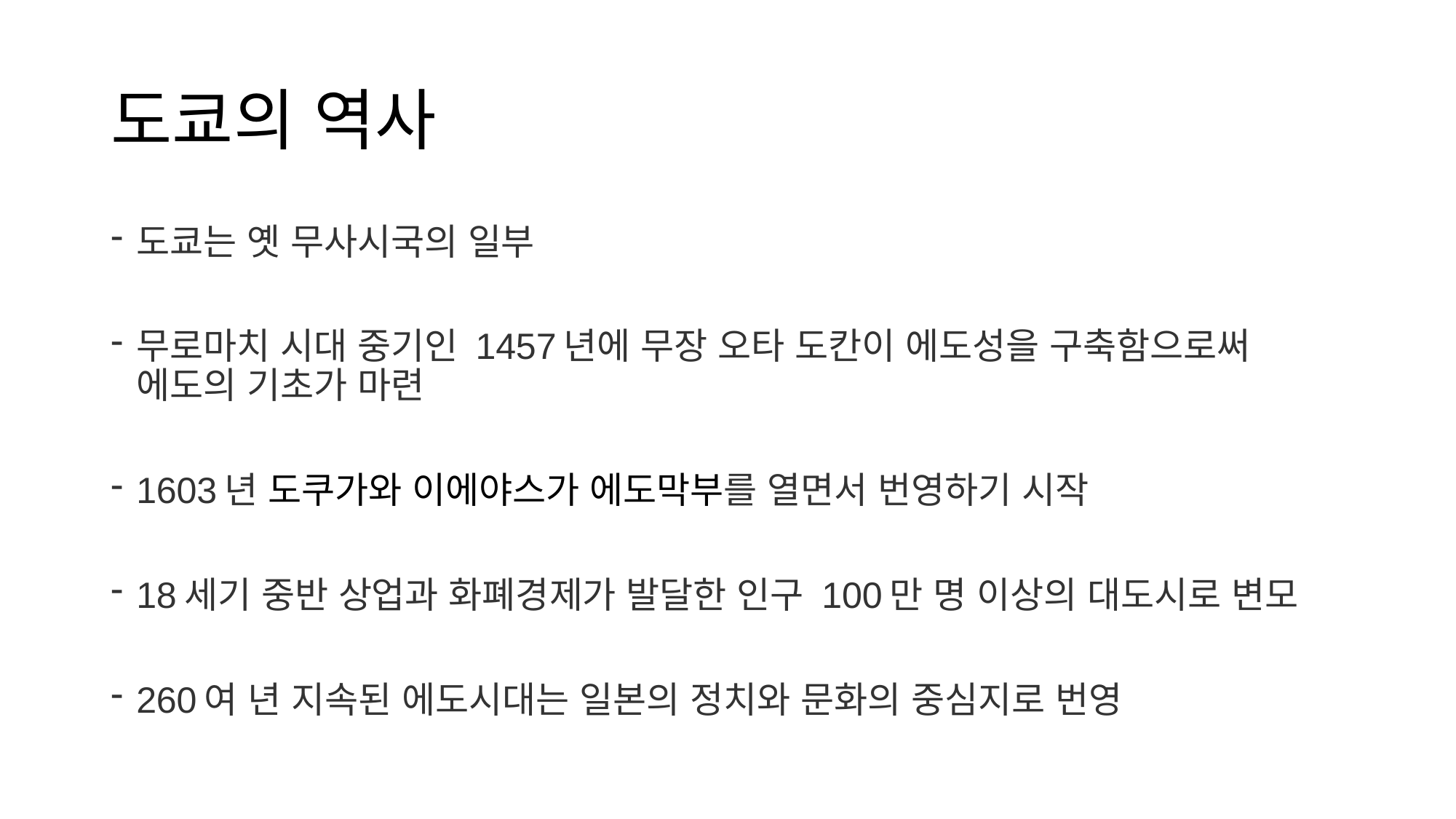

# 도쿄의 역사
도쿄는 옛 무사시국의 일부

무로마치 시대 중기인 1457년에 무장 오타 도칸이 에도성을 구축함으로써 에도의 기초가 마련

1603년 도쿠가와 이에야스가 에도막부를 열면서 번영하기 시작

18세기 중반 상업과 화폐경제가 발달한 인구 100만 명 이상의 대도시로 변모

260여 년 지속된 에도시대는 일본의 정치와 문화의 중심지로 번영